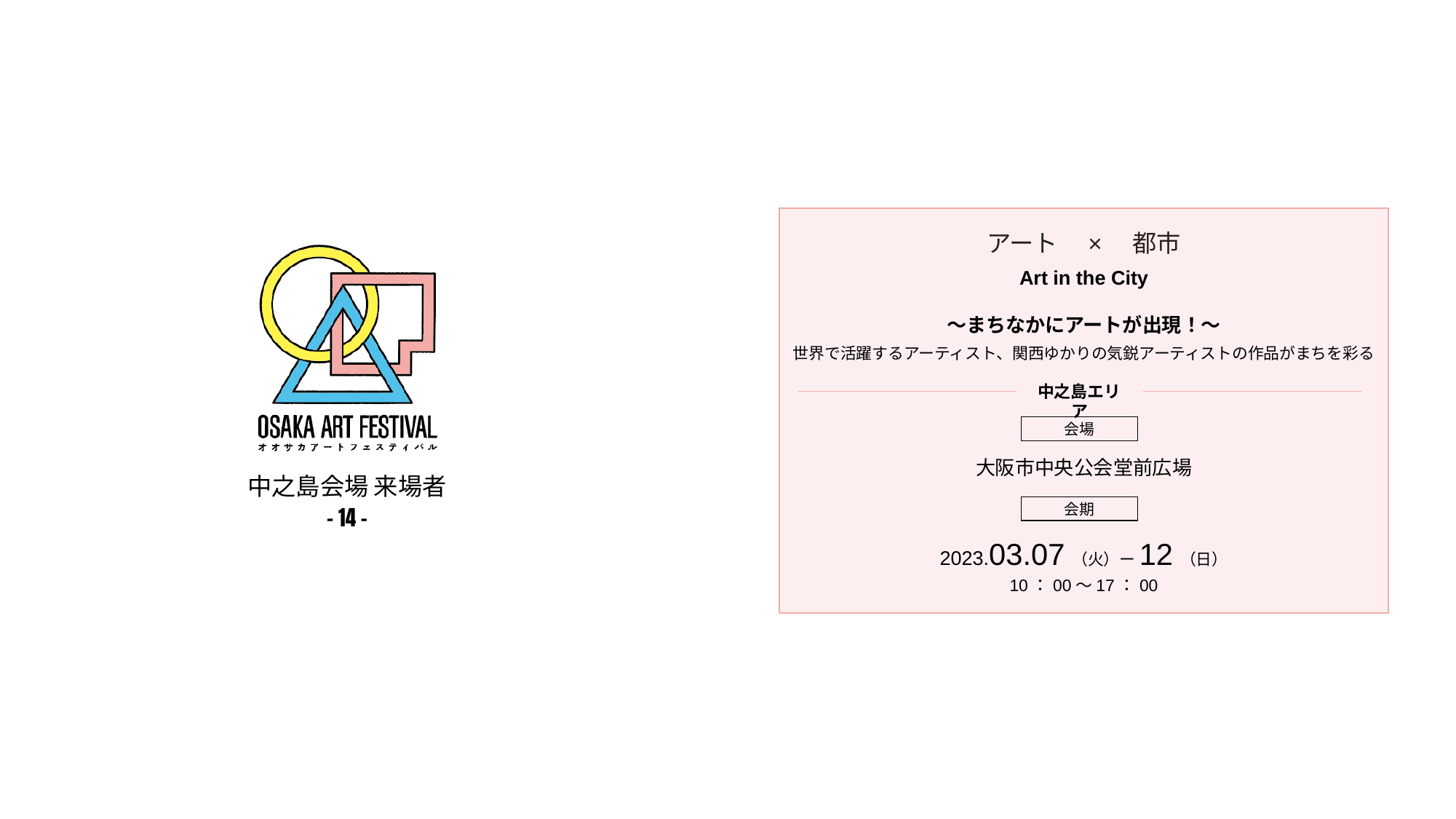

アート　×　都市
Art in the City
～まちなかにアートが出現！～
世界で活躍するアーティスト、関西ゆかりの気鋭アーティストの作品がまちを彩る
中之島エリア
会場

大阪市中央公会堂前広場
# 中之島会場 来場者
会期

2023.03.07（火）ー12（日）
10：00～17：00